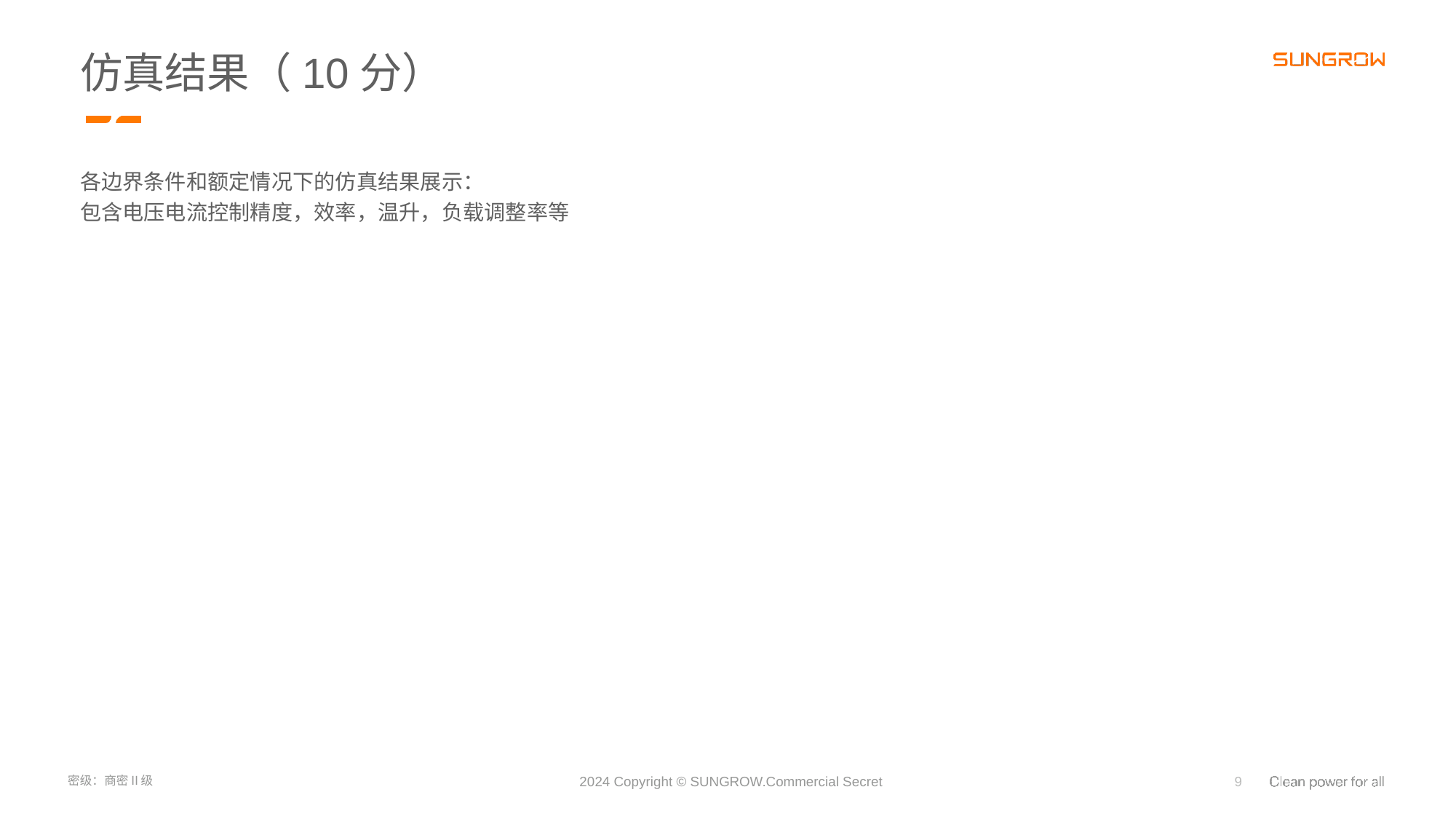

# 仿真结果（10分）
各边界条件和额定情况下的仿真结果展示：
包含电压电流控制精度，效率，温升，负载调整率等

9